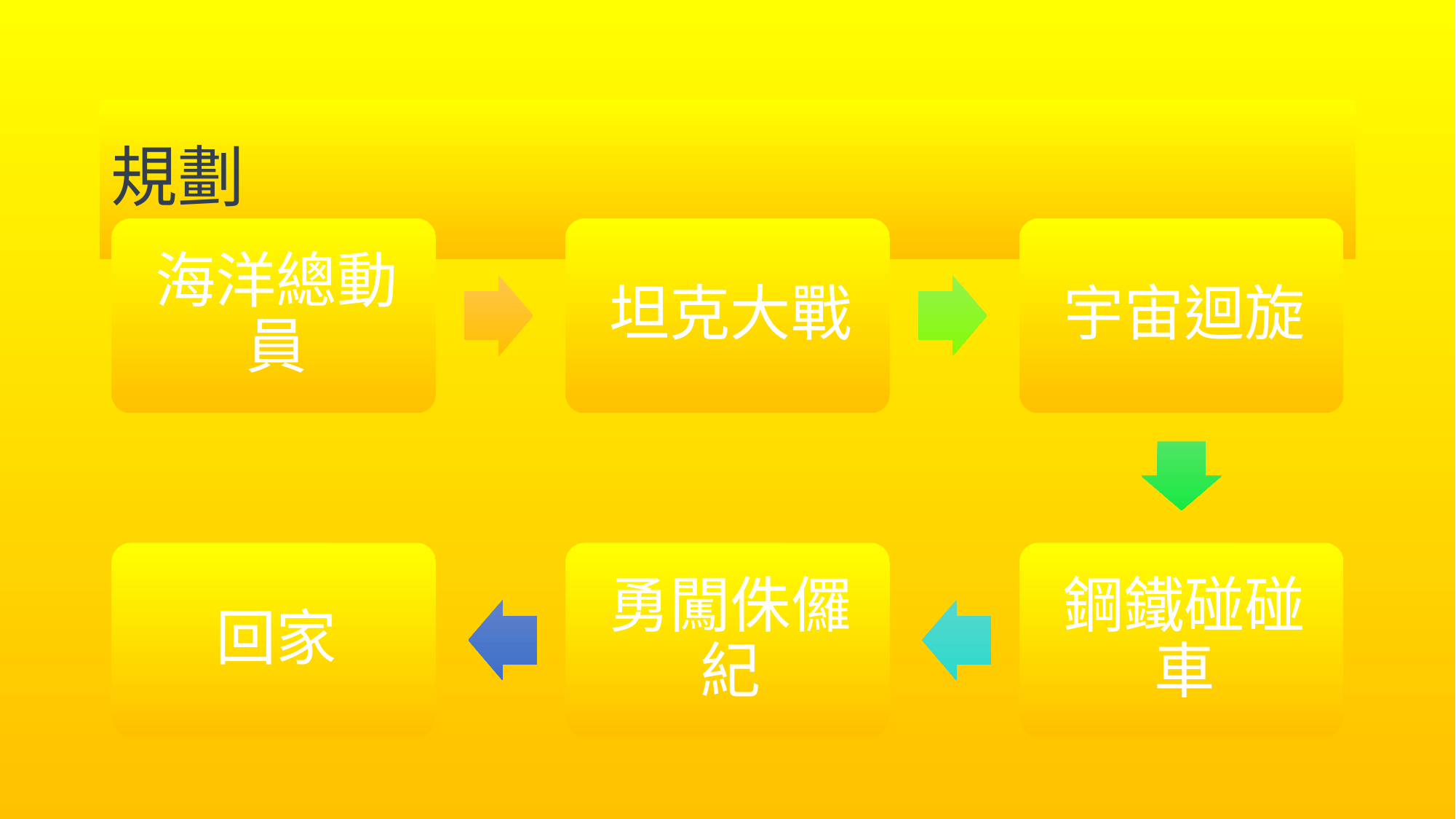

# 規劃
海洋總動員

坦克大戰

宇宙迴旋

鋼鐵碰碰車

勇闖侏儸紀

回家